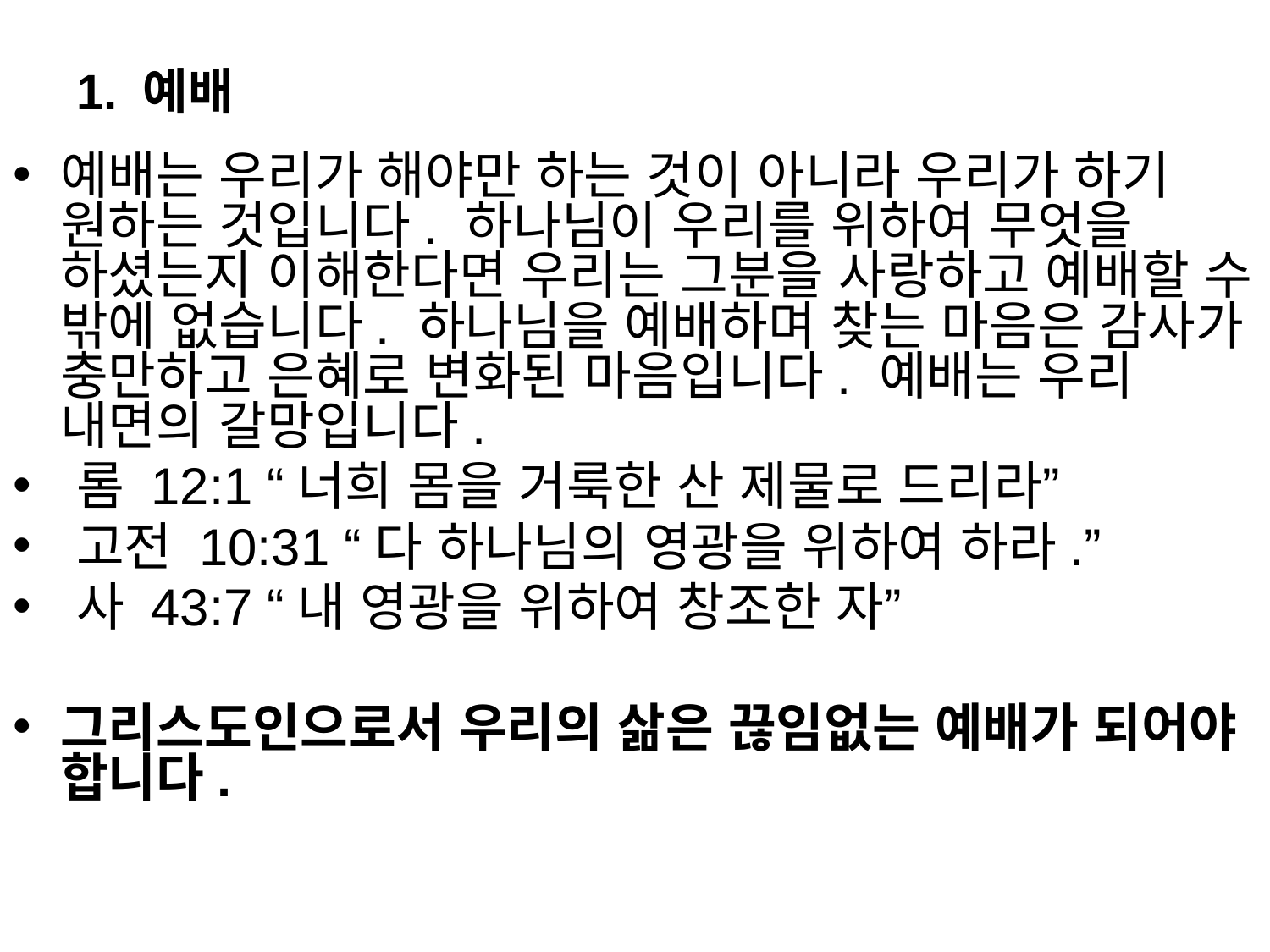

# 1. 예배
예배는 우리가 해야만 하는 것이 아니라 우리가 하기 원하는 것입니다. 하나님이 우리를 위하여 무엇을 하셨는지 이해한다면 우리는 그분을 사랑하고 예배할 수 밖에 없습니다. 하나님을 예배하며 찾는 마음은 감사가 충만하고 은혜로 변화된 마음입니다. 예배는 우리 내면의 갈망입니다.
롬 12:1 “너희 몸을 거룩한 산 제물로 드리라”
고전 10:31 “다 하나님의 영광을 위하여 하라.”
사 43:7 “내 영광을 위하여 창조한 자”

그리스도인으로서 우리의 삶은 끊임없는 예배가 되어야 합니다.